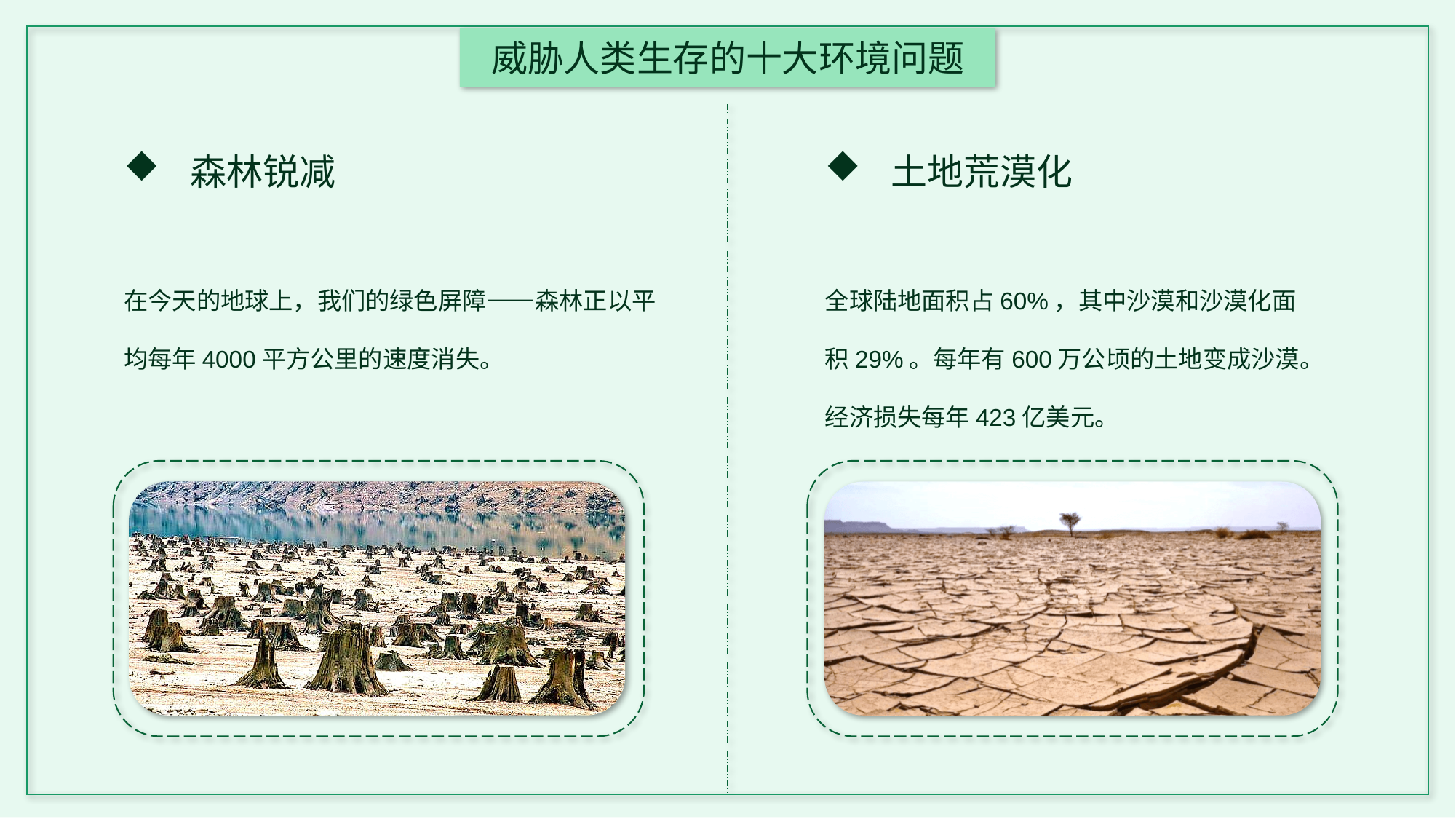

威胁人类生存的十大环境问题
  森林锐减
  土地荒漠化
在今天的地球上，我们的绿色屏障——森林正以平均每年4000平方公里的速度消失。
全球陆地面积占60%，其中沙漠和沙漠化面积29%。每年有600万公顷的土地变成沙漠。经济损失每年423亿美元。